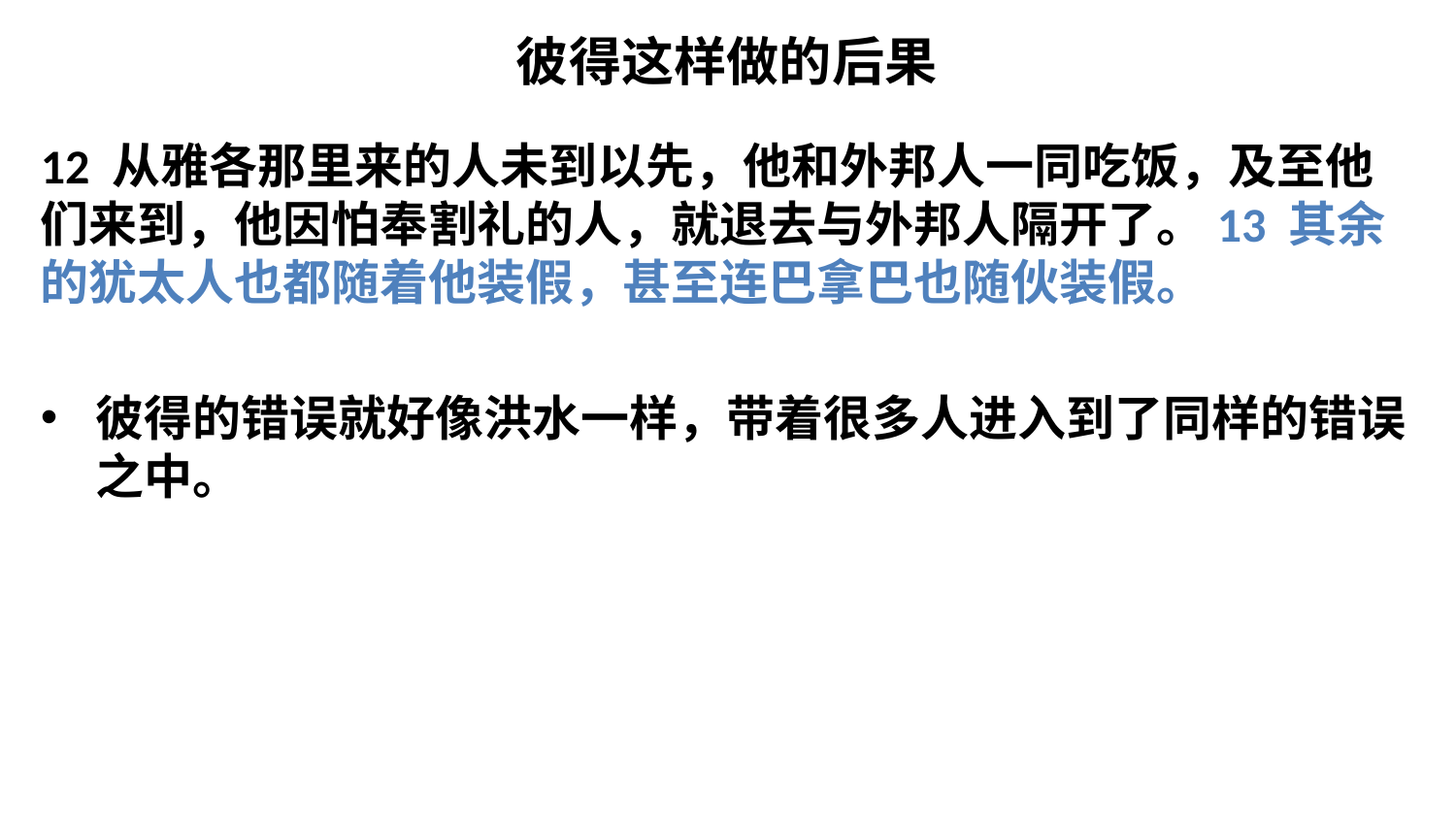

彼得这样做的后果

12 从雅各那里来的人未到以先，他和外邦人一同吃饭，及至他们来到，他因怕奉割礼的人，就退去与外邦人隔开了。13 其余的犹太人也都随着他装假，甚至连巴拿巴也随伙装假。

彼得的错误就好像洪水一样，带着很多人进入到了同样的错误之中。